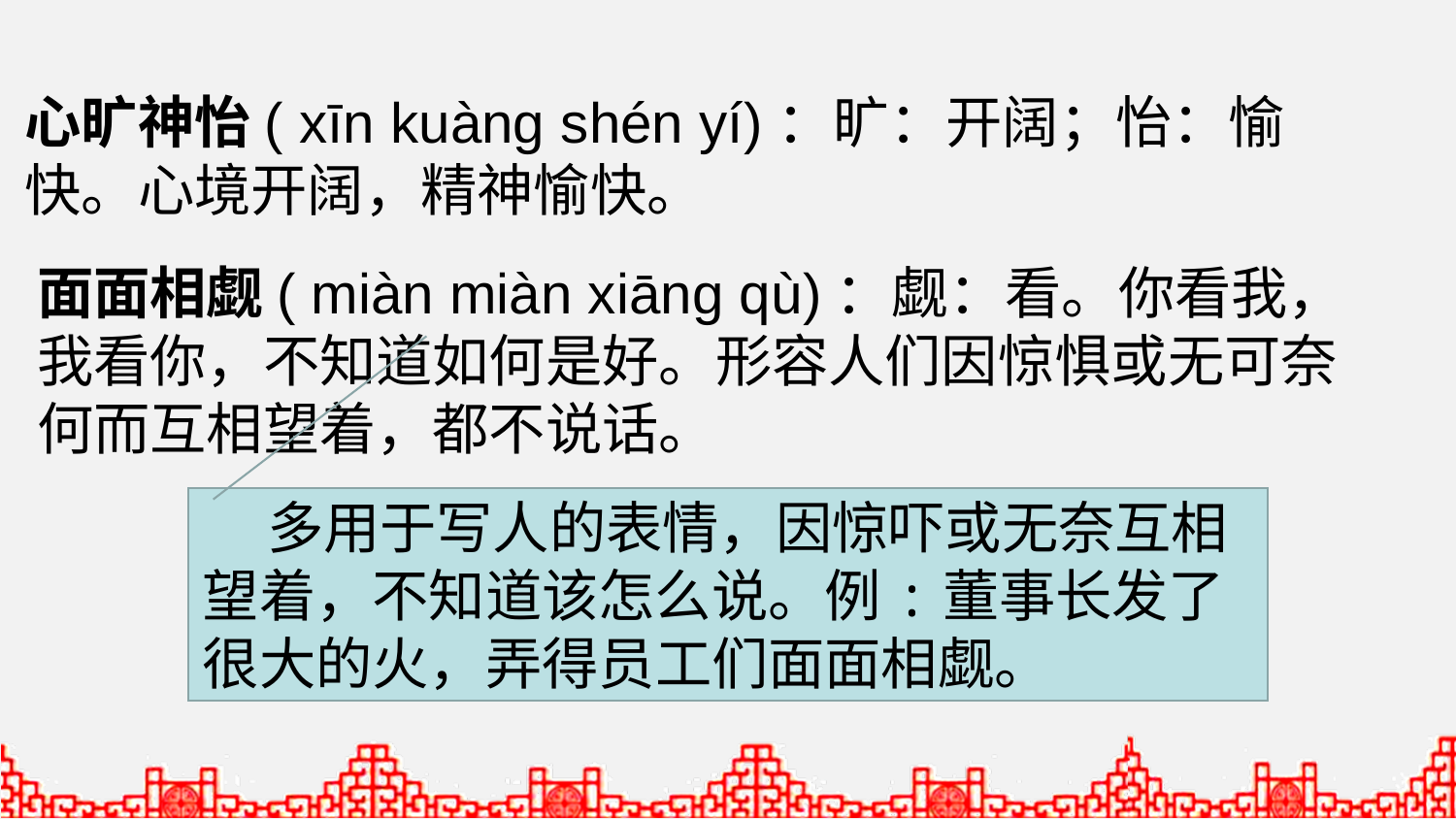

心旷神怡( xīn kuàng shén yí)：旷：开阔；怡：愉快。心境开阔，精神愉快。
面面相觑( miàn miàn xiāng qù)：觑：看。你看我，我看你，不知道如何是好。形容人们因惊惧或无可奈何而互相望着，都不说话。
    多用于写人的表情，因惊吓或无奈互相望着，不知道该怎么说。例:董事长发了很大的火，弄得员工们面面相觑。